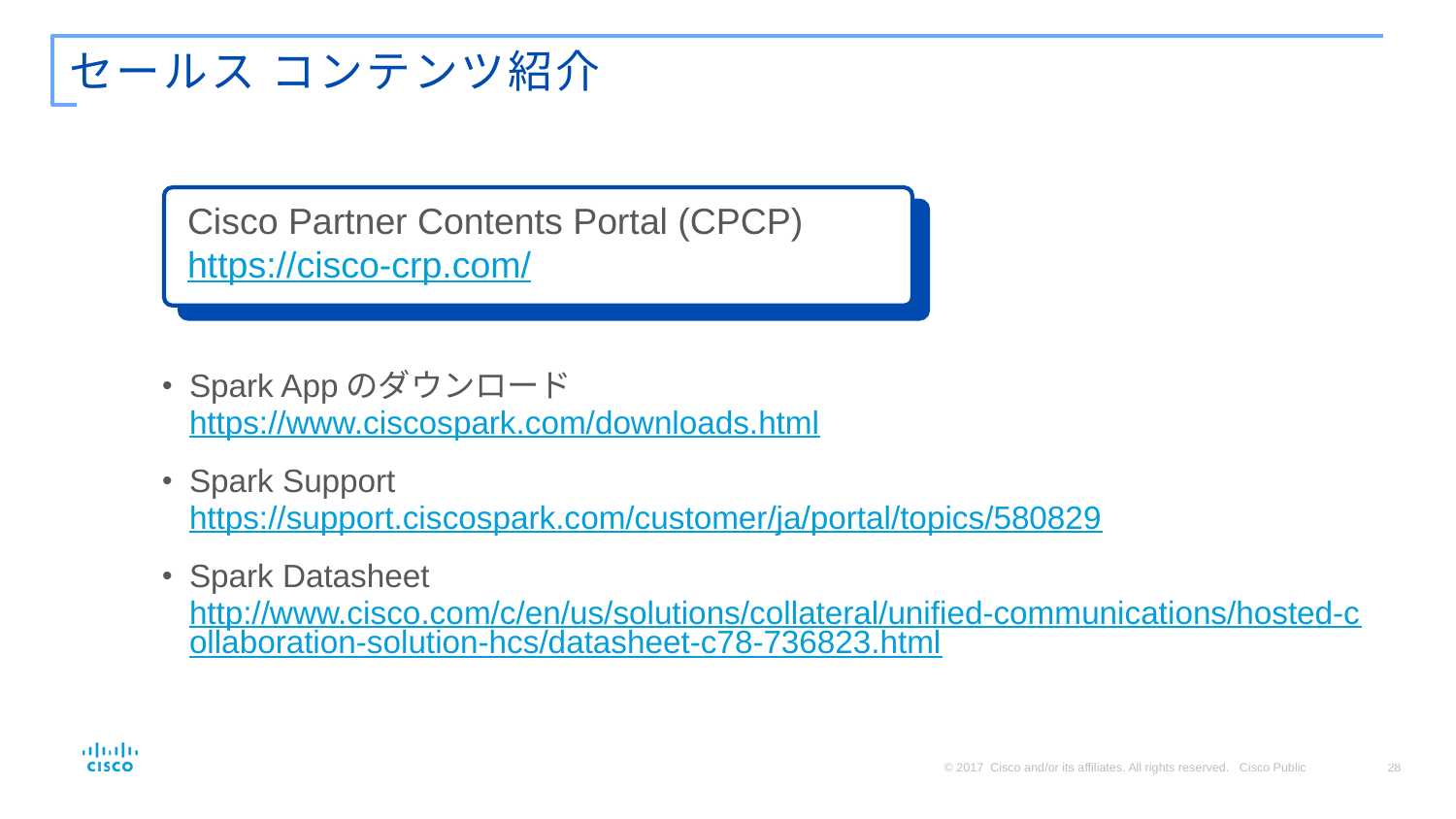

# セールス コンテンツ紹介

Cisco Partner Contents Portal (CPCP)
https://cisco-crp.com/

Spark Appのダウンロード
https://www.ciscospark.com/downloads.html
Spark Support
https://support.ciscospark.com/customer/ja/portal/topics/580829
Spark Datasheet
http://www.cisco.com/c/en/us/solutions/collateral/unified-communications/hosted-collaboration-solution-hcs/datasheet-c78-736823.html